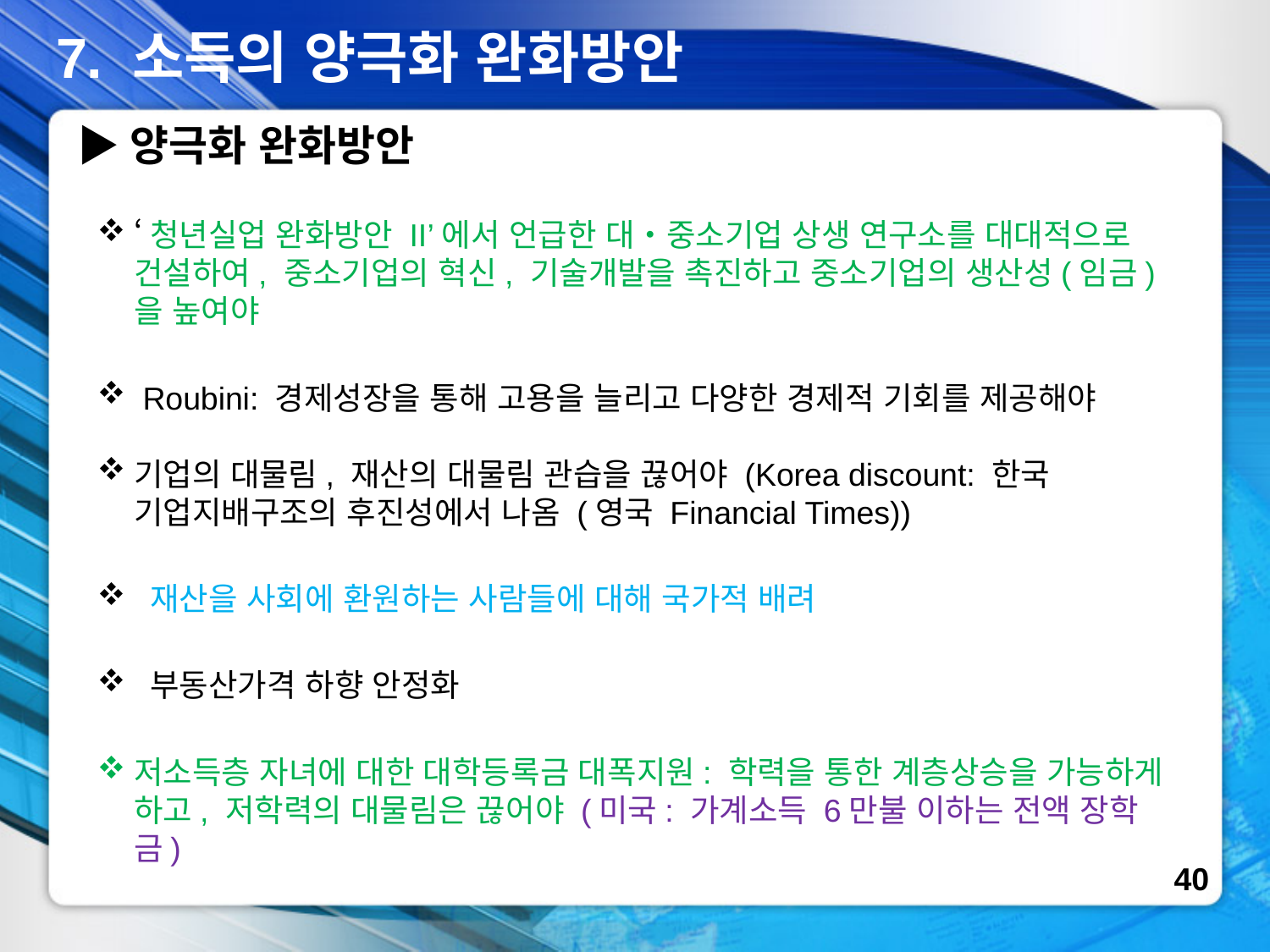

7. 소득의 양극화 완화방안

▶양극화 완화방안
‘청년실업 완화방안 II’에서 언급한 대‧중소기업 상생 연구소를 대대적으로 건설하여, 중소기업의 혁신, 기술개발을 촉진하고 중소기업의 생산성(임금)을 높여야

 Roubini: 경제성장을 통해 고용을 늘리고 다양한 경제적 기회를 제공해야

기업의 대물림, 재산의 대물림 관습을 끊어야 (Korea discount: 한국 기업지배구조의 후진성에서 나옴 (영국 Financial Times))

 재산을 사회에 환원하는 사람들에 대해 국가적 배려

 부동산가격 하향 안정화

저소득층 자녀에 대한 대학등록금 대폭지원: 학력을 통한 계층상승을 가능하게 하고, 저학력의 대물림은 끊어야 (미국: 가계소득 6만불 이하는 전액 장학금)

40